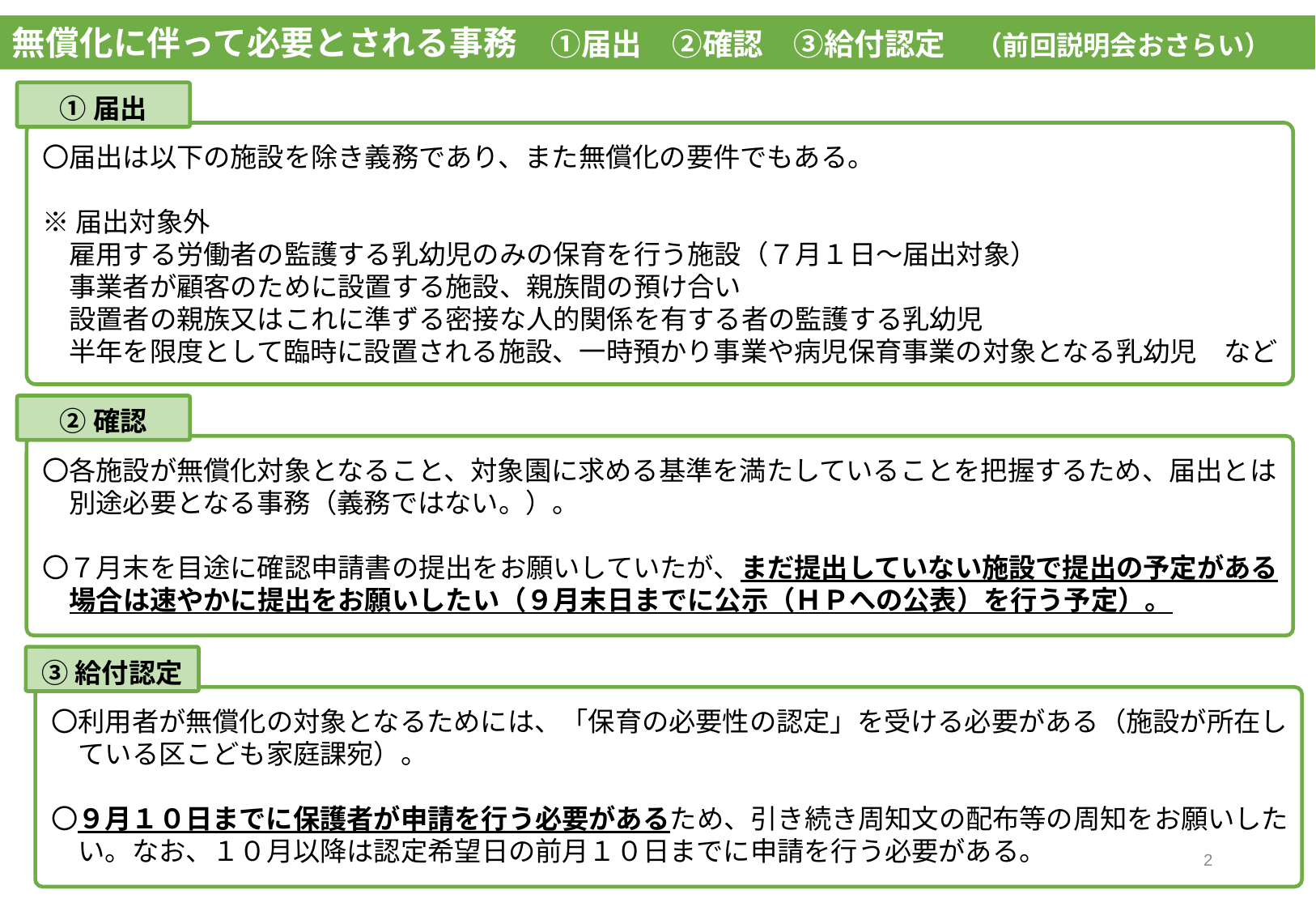

無償化に伴って必要とされる事務　①届出　②確認　③給付認定　（前回説明会おさらい）
①届出

〇届出は以下の施設を除き義務であり、また無償化の要件でもある。

※届出対象外
　雇用する労働者の監護する乳幼児のみの保育を行う施設（７月１日～届出対象）
　事業者が顧客のために設置する施設、親族間の預け合い
　設置者の親族又はこれに準ずる密接な人的関係を有する者の監護する乳幼児
　半年を限度として臨時に設置される施設、一時預かり事業や病児保育事業の対象となる乳幼児　など

②確認

〇各施設が無償化対象となること、対象園に求める基準を満たしていることを把握するため、届出とは
　別途必要となる事務（義務ではない。）。

〇７月末を目途に確認申請書の提出をお願いしていたが、まだ提出していない施設で提出の予定がある
　場合は速やかに提出をお願いしたい（９月末日までに公示（ＨＰへの公表）を行う予定）。

③給付認定

〇利用者が無償化の対象となるためには、「保育の必要性の認定」を受ける必要がある（施設が所在し
　ている区こども家庭課宛）。

〇９月１０日までに保護者が申請を行う必要があるため、引き続き周知文の配布等の周知をお願いした
　い。なお、１０月以降は認定希望日の前月１０日までに申請を行う必要がある。
2